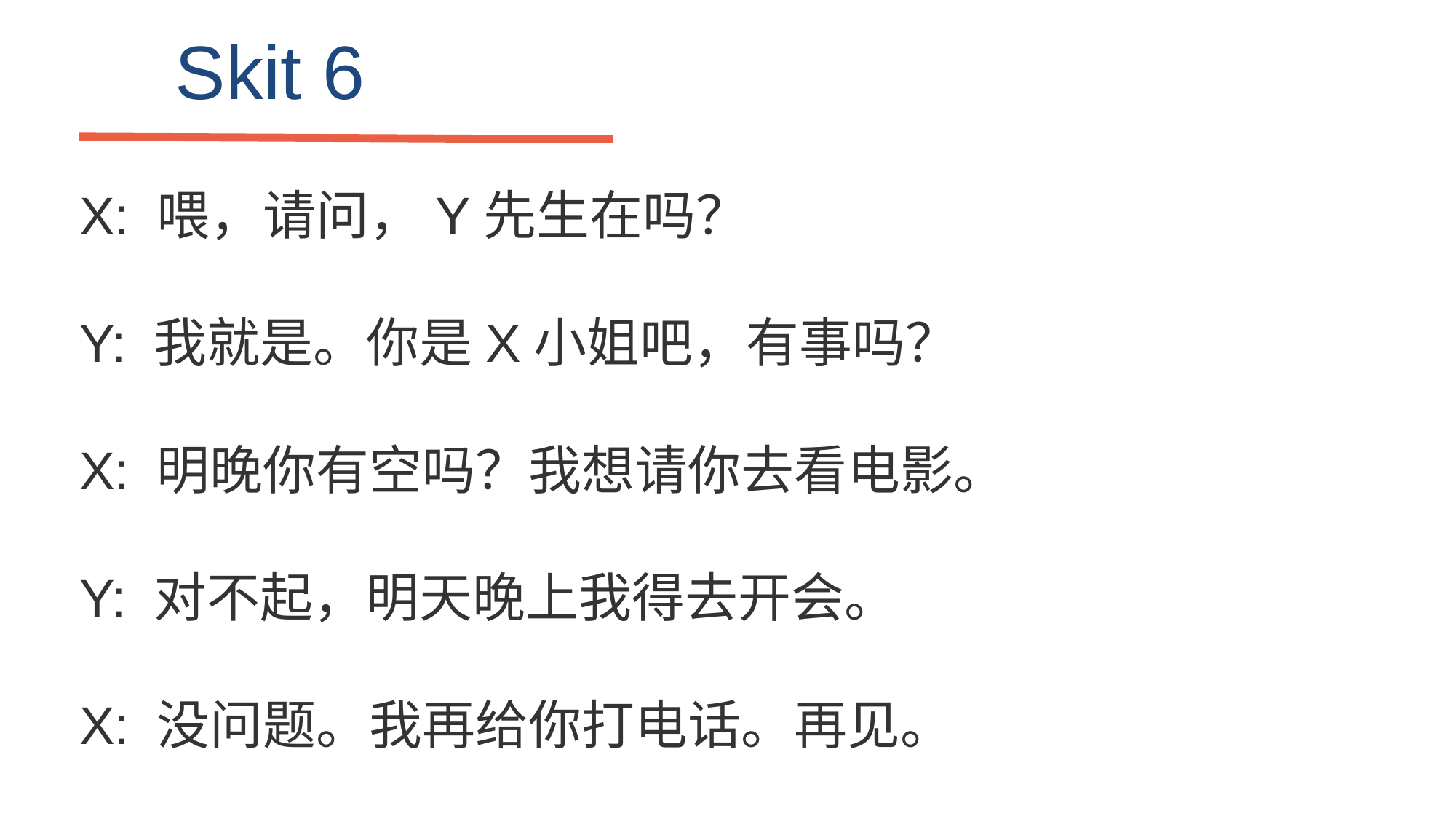

Skit 6

X: 喂，请问，Y先生在吗？

Y: 我就是。你是X小姐吧，有事吗？

X: 明晚你有空吗？我想请你去看电影。

Y: 对不起，明天晚上我得去开会。

X: 没问题。我再给你打电话。再见。